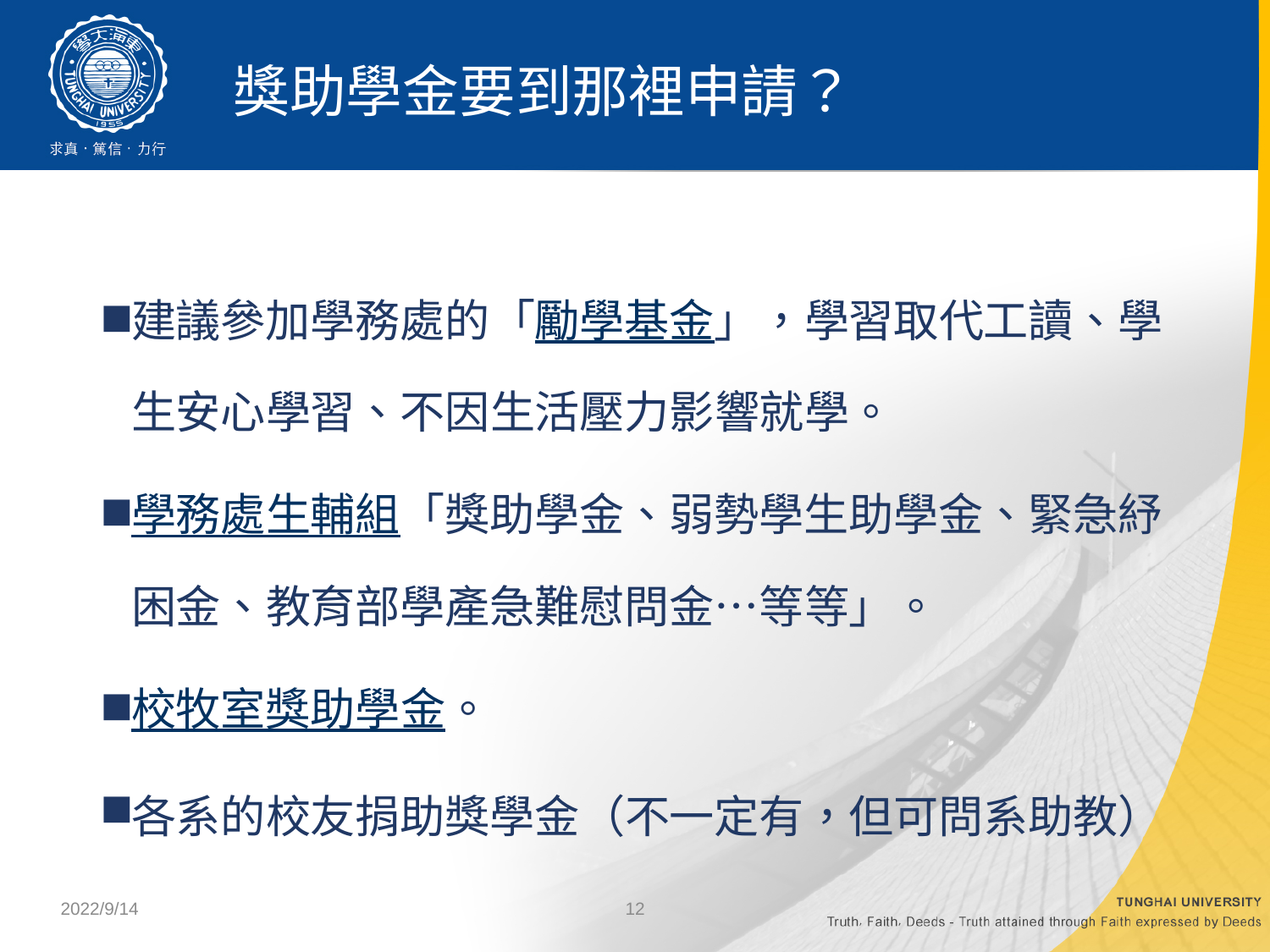

# 獎助學金要到那裡申請？
建議參加學務處的「勵學基金」，學習取代工讀、學生安心學習、不因生活壓力影響就學。
學務處生輔組「獎助學金、弱勢學生助學金、緊急紓困金、教育部學產急難慰問金…等等」。
校牧室獎助學金。
各系的校友捐助獎學金（不一定有，但可問系助教）

2022/9/14
12